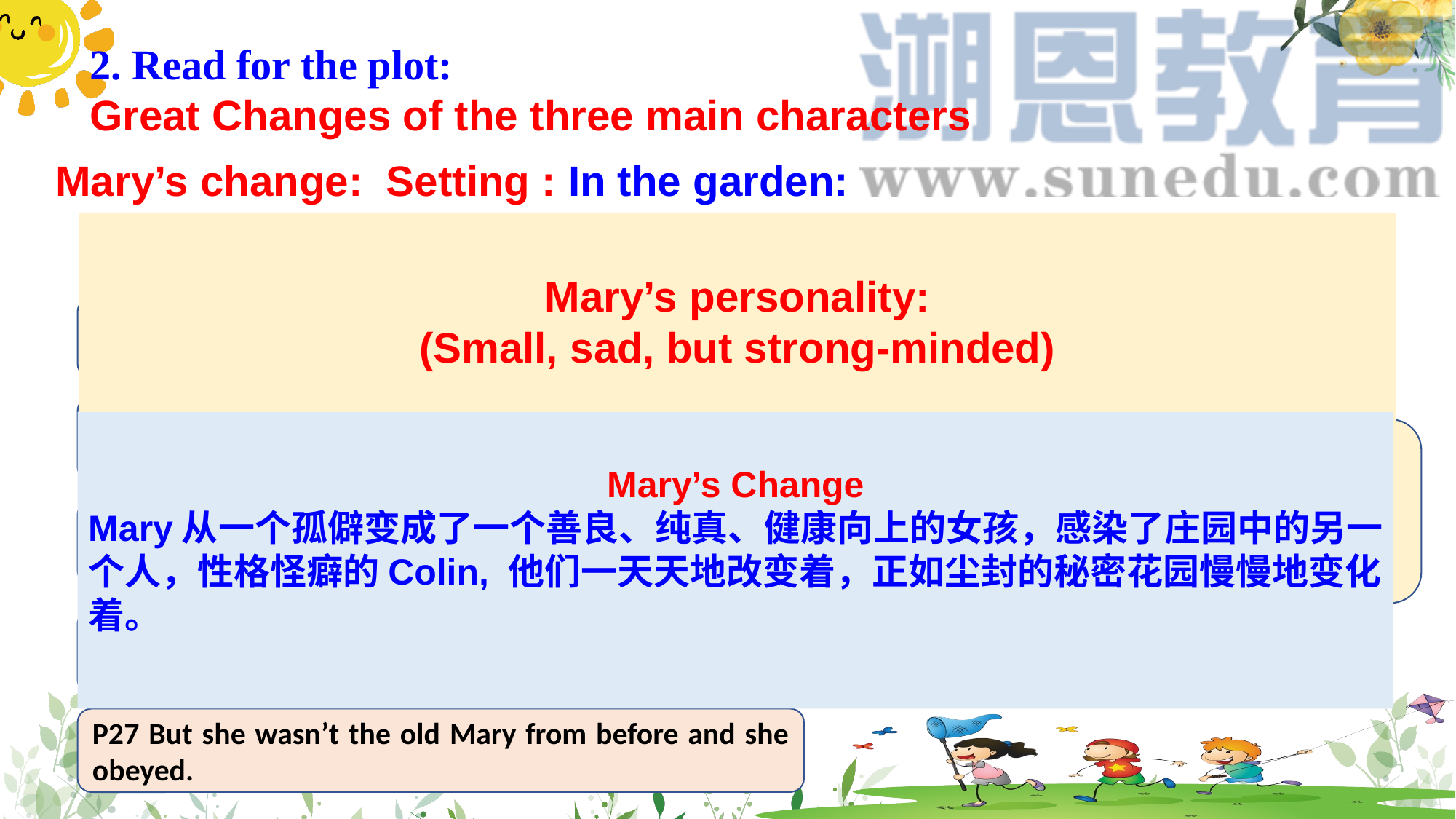

2. Read for the plot:
Great Changes of the three main characters
Mary’s change:  Setting : In the garden:
Cause
Effect

Mary’s personality:
(Small, sad, but strong-minded)

P15 For the first time in months, Mary felt happy.
P16 The days when she saw or heard the robin were the best.

Mary’s Change
Mary从一个孤僻变成了一个善良、纯真、健康向上的女孩，感染了庄园中的另一个人，性格怪癖的Colin, 他们一天天地改变着，正如尘封的秘密花园慢慢地变化着。

花园的清新空气，知更鸟让她忘记了忧愁，忘记了痛苦，Mary脸上泛起了健康的红润

P16 The fresh air put color in her cheeks and she grew stronger.
P24 There was only a calm feeling that made her feel she was wrapped in a warm blanket.
P27 But she wasn’t the old Mary from before and she obeyed.